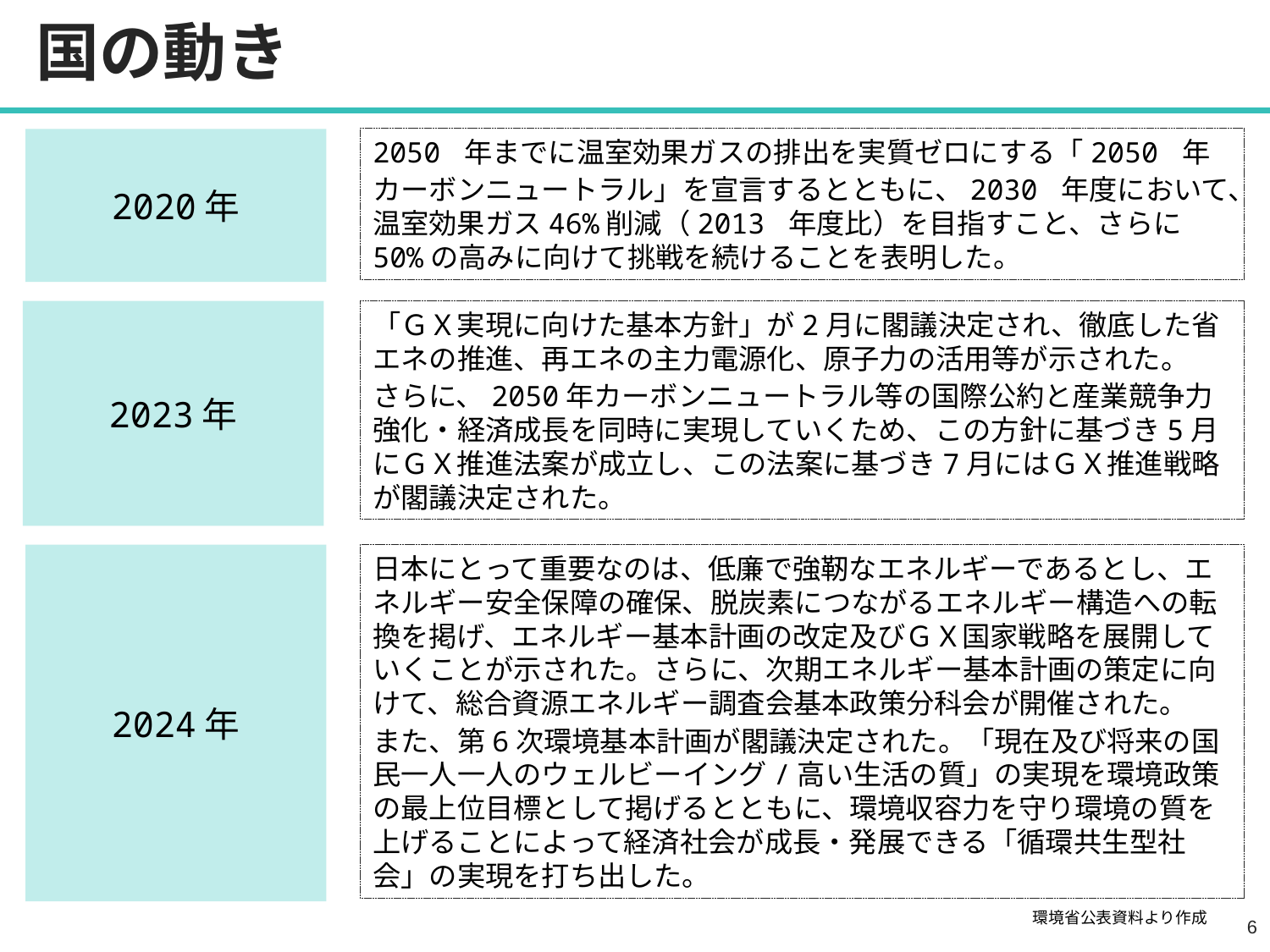

# 国の動き
2050 年までに温室効果ガスの排出を実質ゼロにする「2050 年
カーボンニュートラル」を宣言するとともに、2030 年度において、温室効果ガス46%削減（2013 年度比）を目指すこと、さらに50%の高みに向けて挑戦を続けることを表明した。
2020年
2023年
「ＧＸ実現に向けた基本方針」が2月に閣議決定され、徹底した省エネの推進、再エネの主力電源化、原子力の活用等が示された。
さらに、2050年カーボンニュートラル等の国際公約と産業競争力強化・経済成長を同時に実現していくため、この方針に基づき5月にＧＸ推進法案が成立し、この法案に基づき7月にはＧＸ推進戦略が閣議決定された。
2024年
日本にとって重要なのは、低廉で強靭なエネルギーであるとし、エネルギー安全保障の確保、脱炭素につながるエネルギー構造への転換を掲げ、エネルギー基本計画の改定及びＧＸ国家戦略を展開していくことが示された。さらに、次期エネルギー基本計画の策定に向けて、総合資源エネルギー調査会基本政策分科会が開催された。
また、第6次環境基本計画が閣議決定された。「現在及び将来の国民一人一人のウェルビーイング/高い生活の質」の実現を環境政策の最上位目標として掲げるとともに、環境収容力を守り環境の質を上げることによって経済社会が成長・発展できる「循環共生型社会」の実現を打ち出した。
環境省公表資料より作成
6